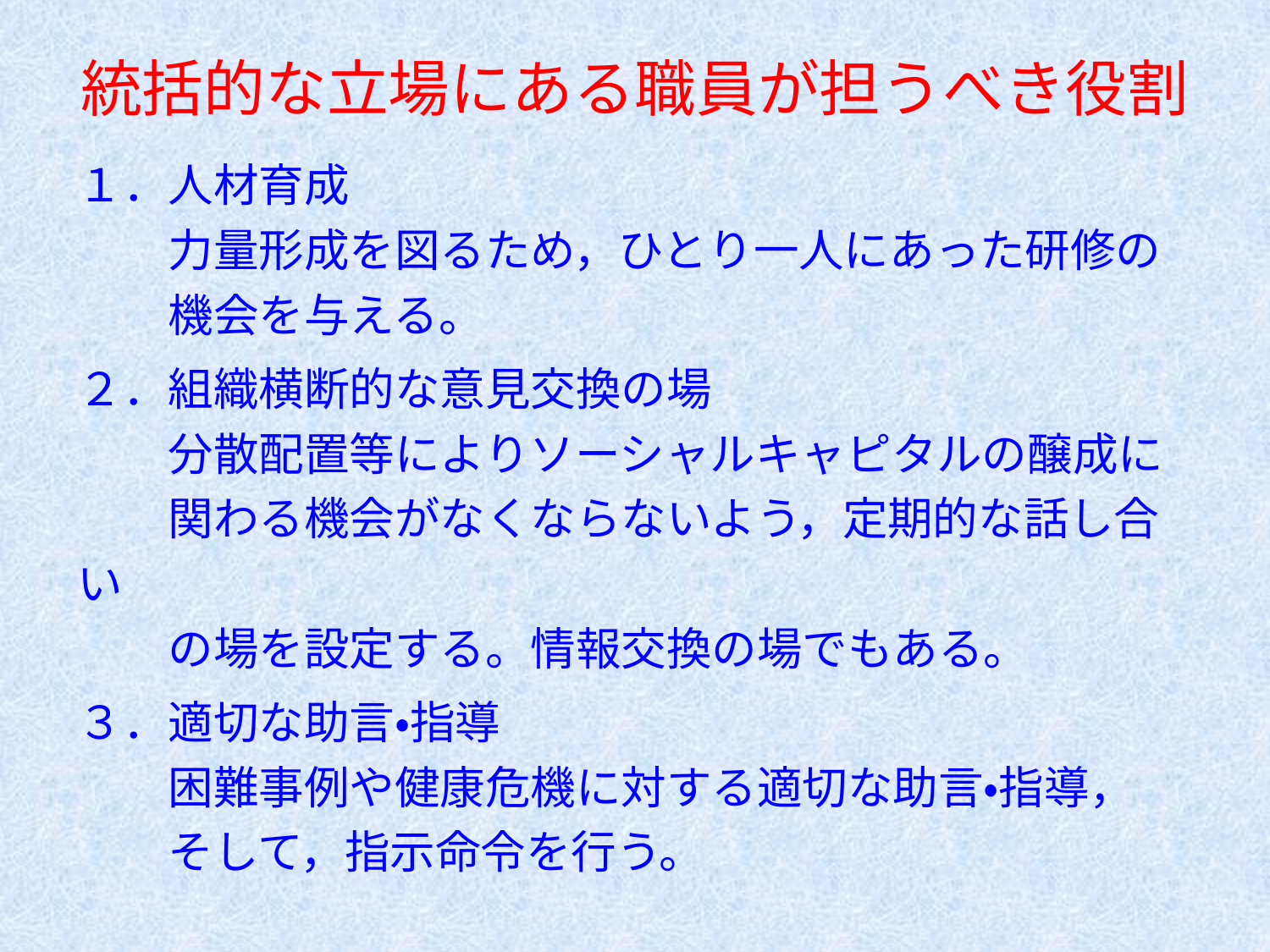

# 統括的な立場にある職員が担うべき役割
１．人材育成
　　力量形成を図るため，ひとり一人にあった研修の
　　機会を与える。
２．組織横断的な意見交換の場
　　分散配置等によりソーシャルキャピタルの醸成に
　　関わる機会がなくならないよう，定期的な話し合い
　　の場を設定する。情報交換の場でもある。
３．適切な助言・指導
　　困難事例や健康危機に対する適切な助言・指導，
　　そして，指示命令を行う。